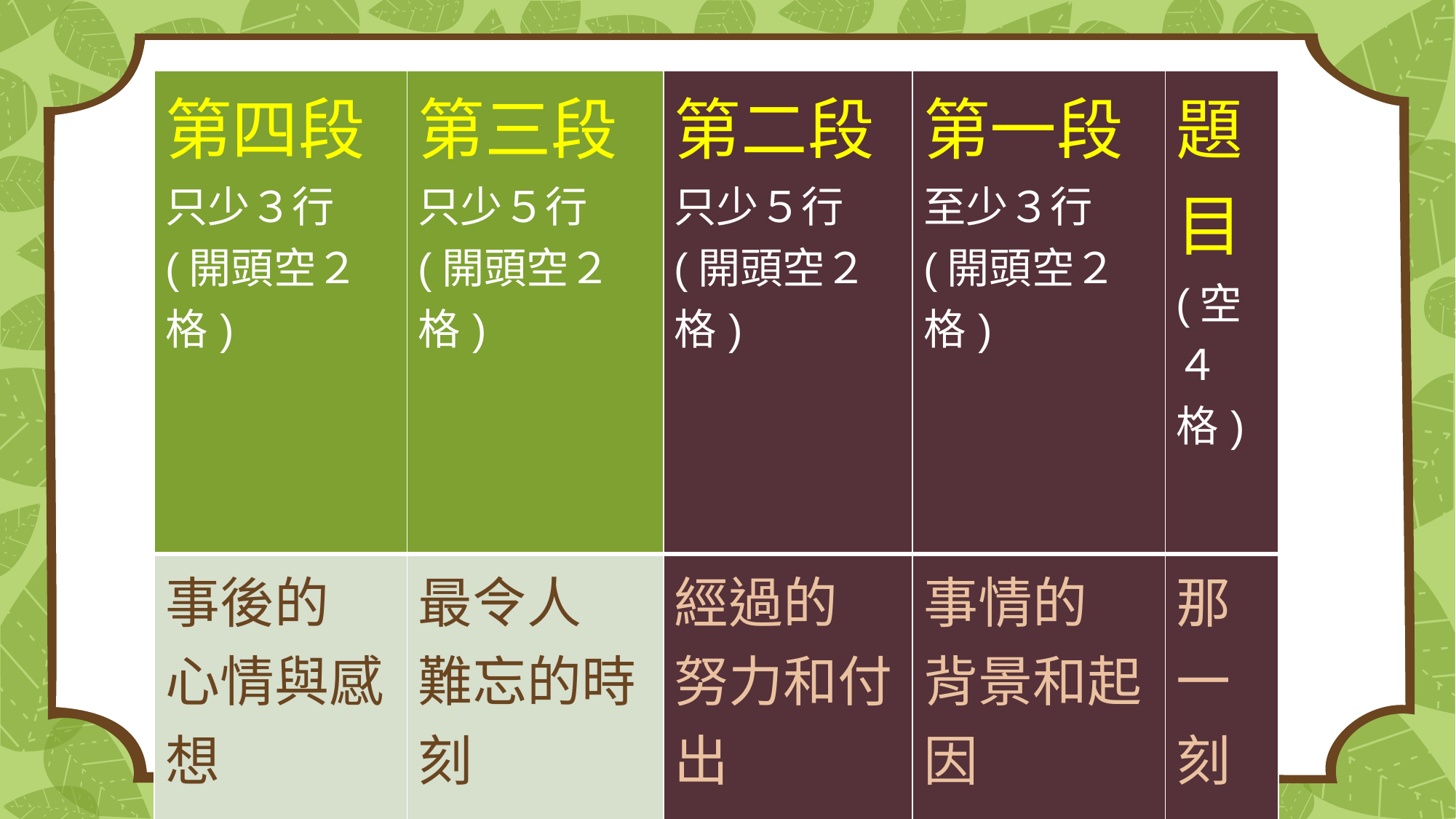

| 第四段 只少３行 (開頭空２格) | 第三段 只少５行 (開頭空２格) | 第二段 只少５行 (開頭空２格) | 第一段 至少３行 (開頭空２格) | 題目(空４格) |
| --- | --- | --- | --- | --- |
| 事後的 心情與感想 | 最令人 難忘的時刻 | 經過的 努力和付出 | 事情的 背景和起因 | 那一刻 |